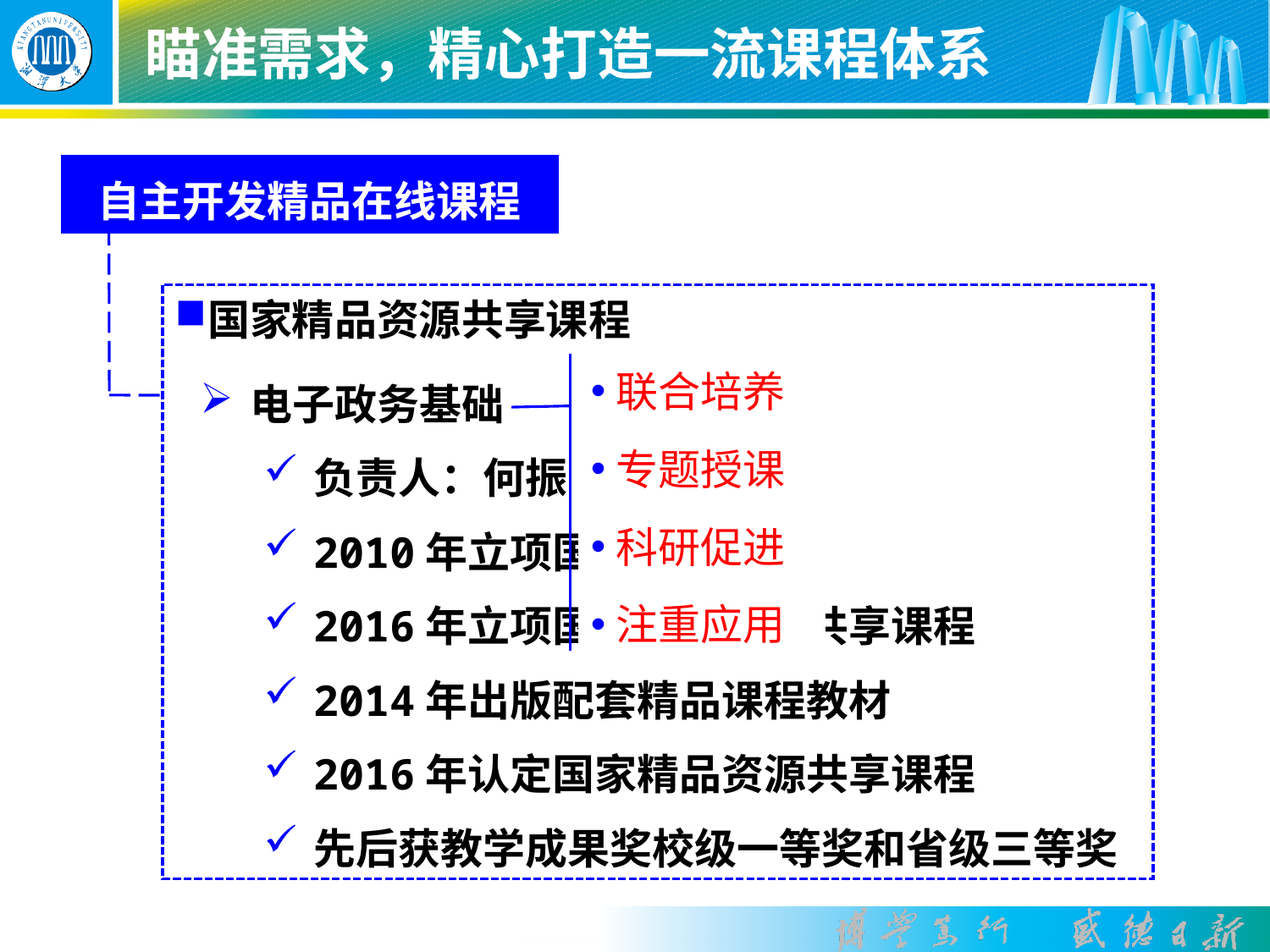

瞄准需求，精心打造一流课程体系
自主开发精品在线课程
国家精品资源共享课程
电子政务基础
负责人：何振
2010年立项国家精品课程
2016年立项国家精品资源共享课程
2014年出版配套精品课程教材
2016年认定国家精品资源共享课程
先后获教学成果奖校级一等奖和省级三等奖

联合培养
专题授课
科研促进
注重应用